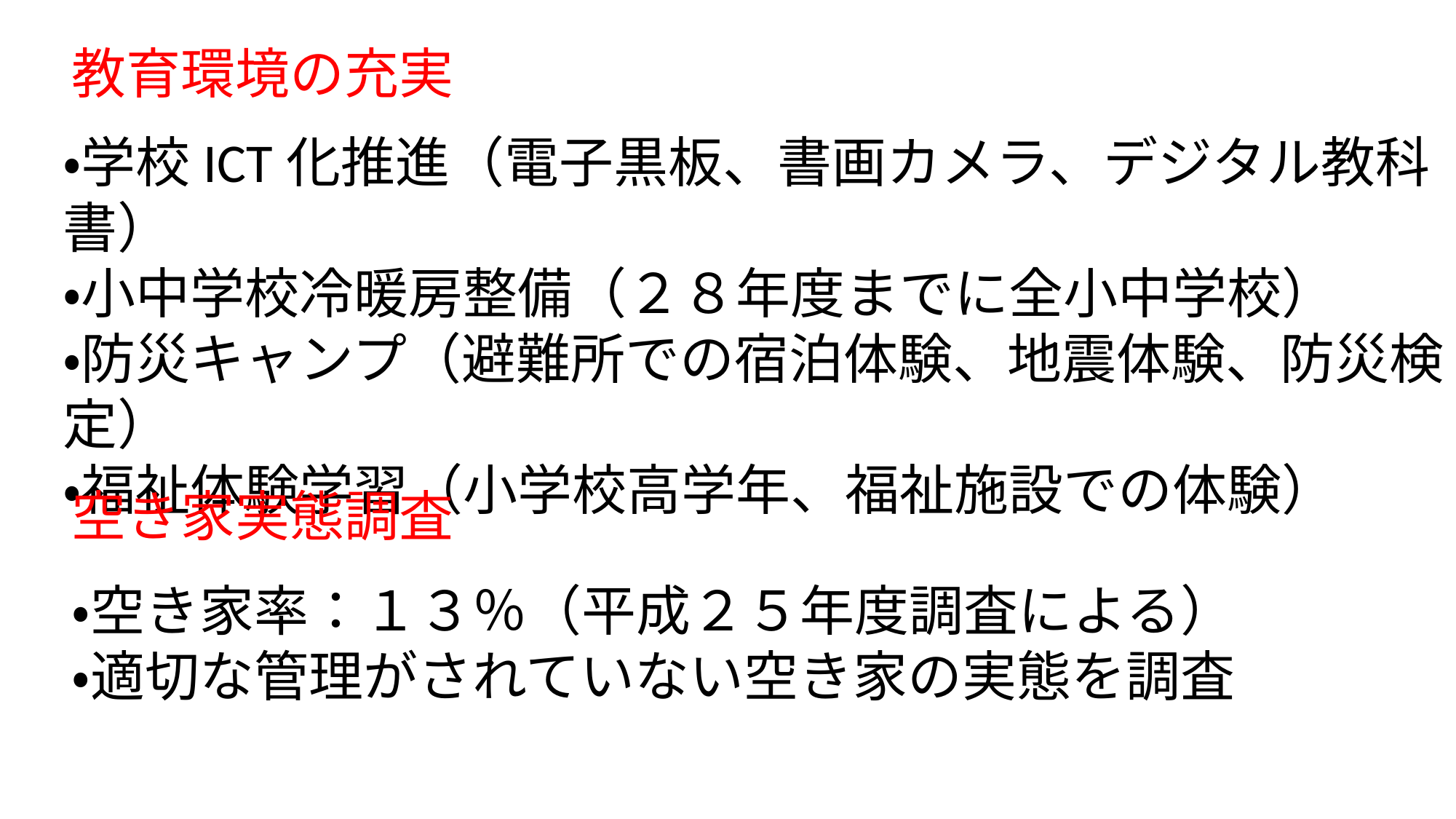

教育環境の充実
・学校ICT化推進（電子黒板、書画カメラ、デジタル教科書）
・小中学校冷暖房整備（２８年度までに全小中学校）
・防災キャンプ（避難所での宿泊体験、地震体験、防災検定）
・福祉体験学習（小学校高学年、福祉施設での体験）
空き家実態調査
・空き家率：１３％（平成２５年度調査による）
・適切な管理がされていない空き家の実態を調査